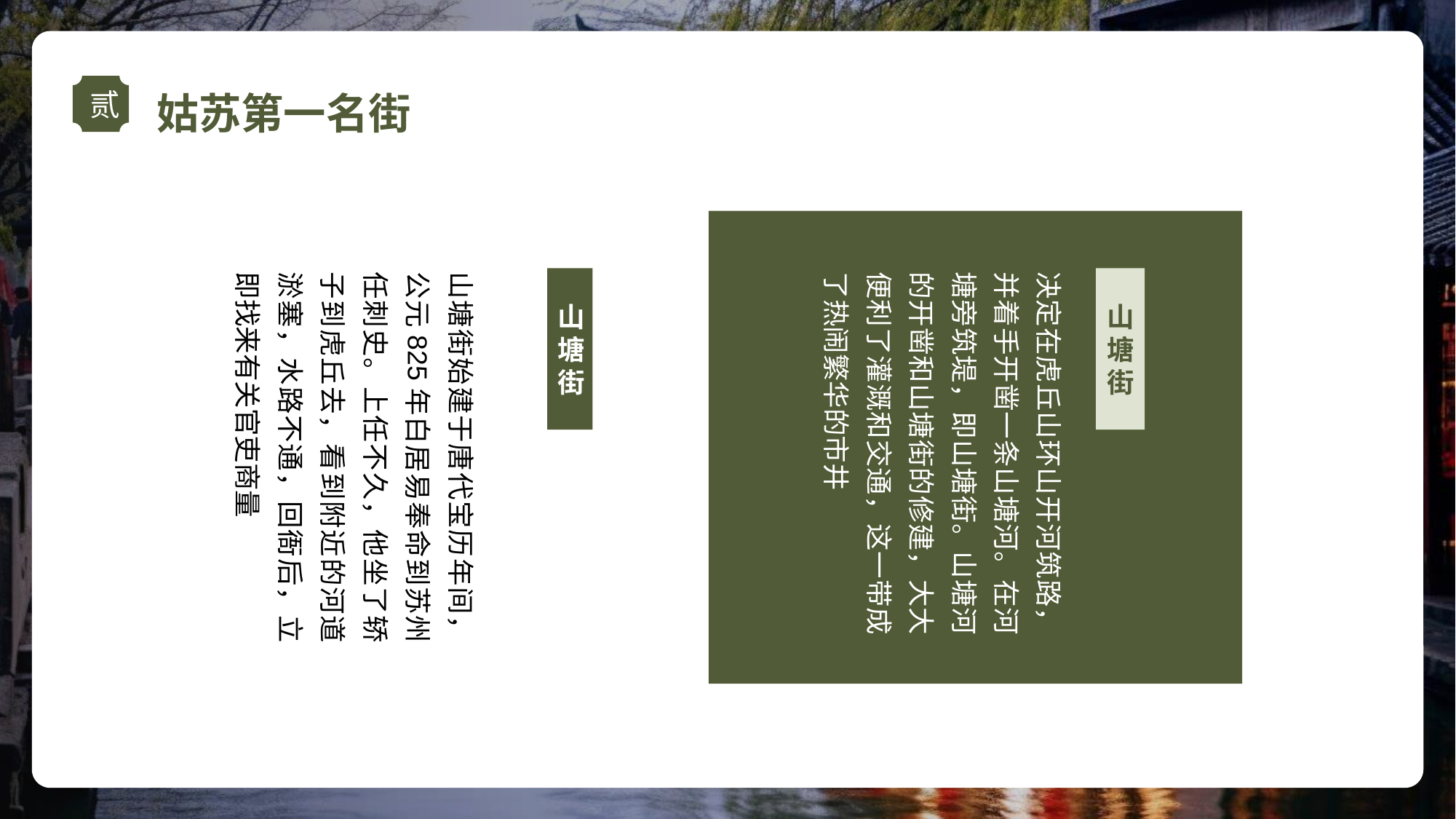

姑苏第一名街
贰

决定在虎丘山环山开河筑路，并着手开凿一条山塘河。在河塘旁筑堤，即山塘街。山塘河的开凿和山塘街的修建，大大便利了灌溉和交通，这一带成了热闹繁华的市井
山塘街
山塘街始建于唐代宝历年间，公元825年白居易奉命到苏州任刺史。上任不久，他坐了轿子到虎丘去，看到附近的河道淤塞，水路不通，回衙后，立即找来有关官吏商量
山塘街